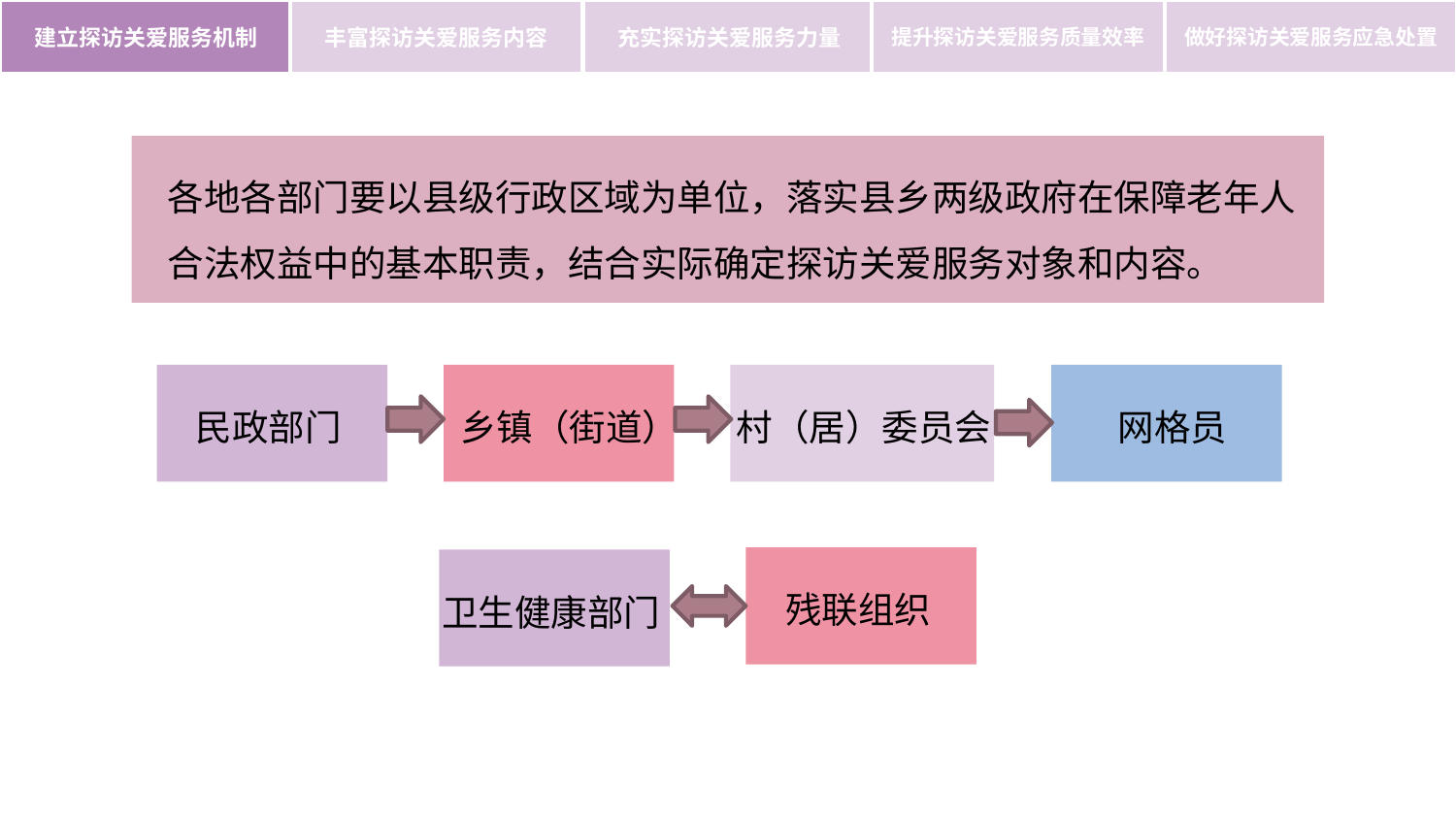

建立探访关爱服务机制
丰富探访关爱服务内容
充实探访关爱服务力量
提升探访关爱服务质量效率
做好探访关爱服务应急处置

各地各部门要以县级行政区域为单位，落实县乡两级政府在保障老年人合法权益中的基本职责，结合实际确定探访关爱服务对象和内容。

民政部门

乡镇（街道）

村（居）委员会
网格员

残联组织
卫生健康部门